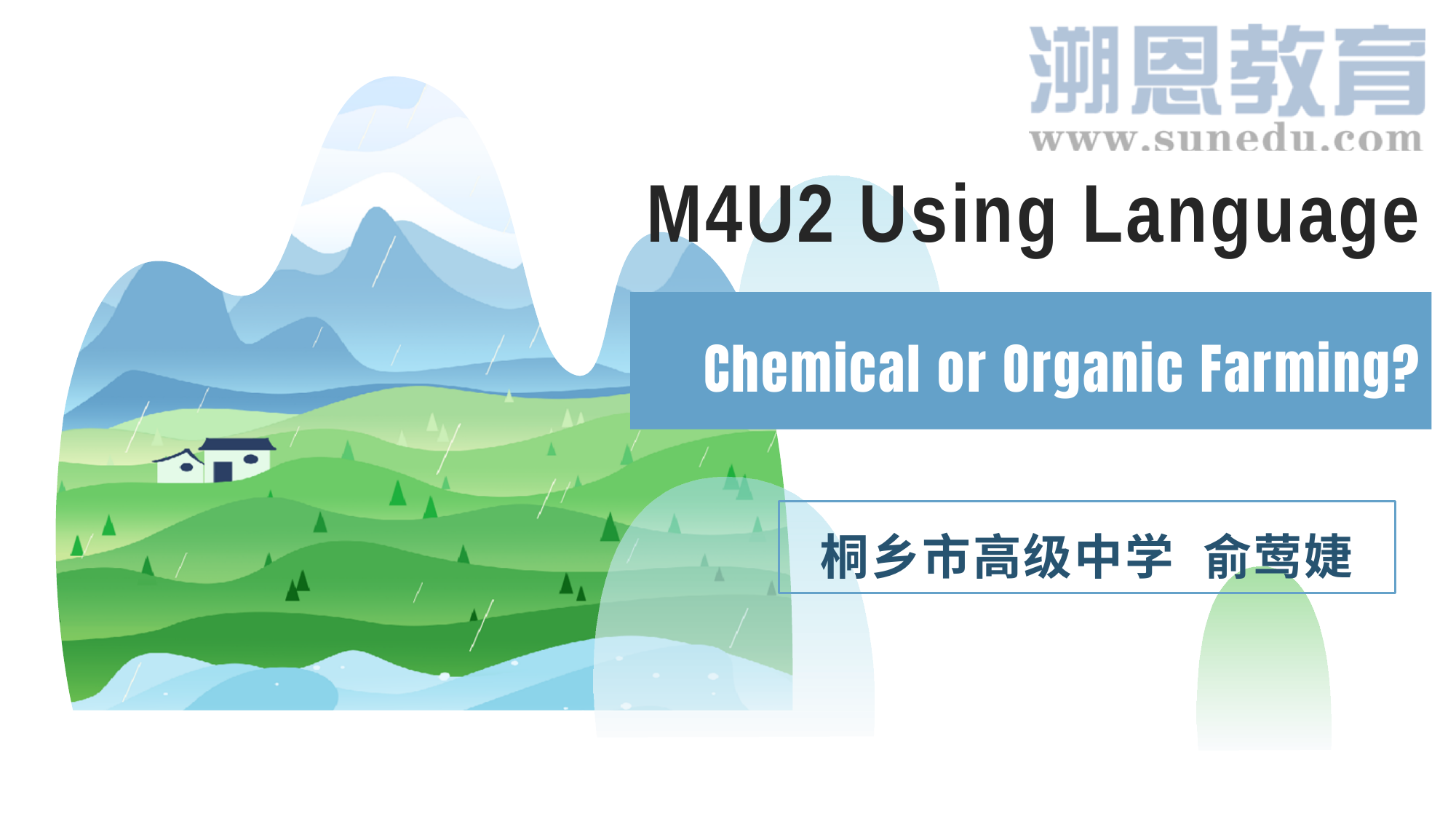

# M4U2 Using Language
Chemical or Organic Farming?
桐乡市高级中学  俞莺婕